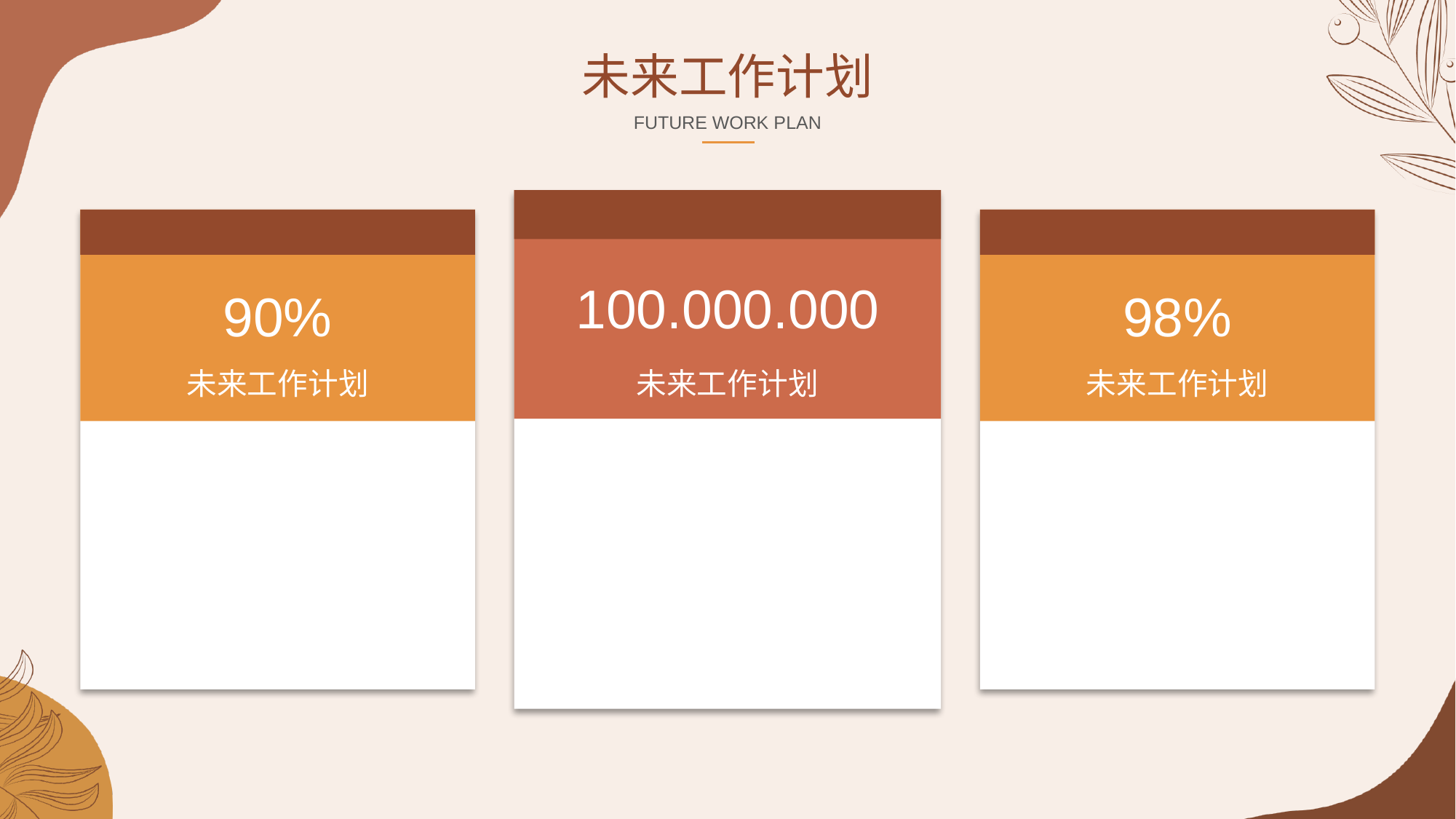

未来工作计划
FUTURE WORK PLAN

100.000.000
未来工作计划

90%
未来工作计划

98%
未来工作计划